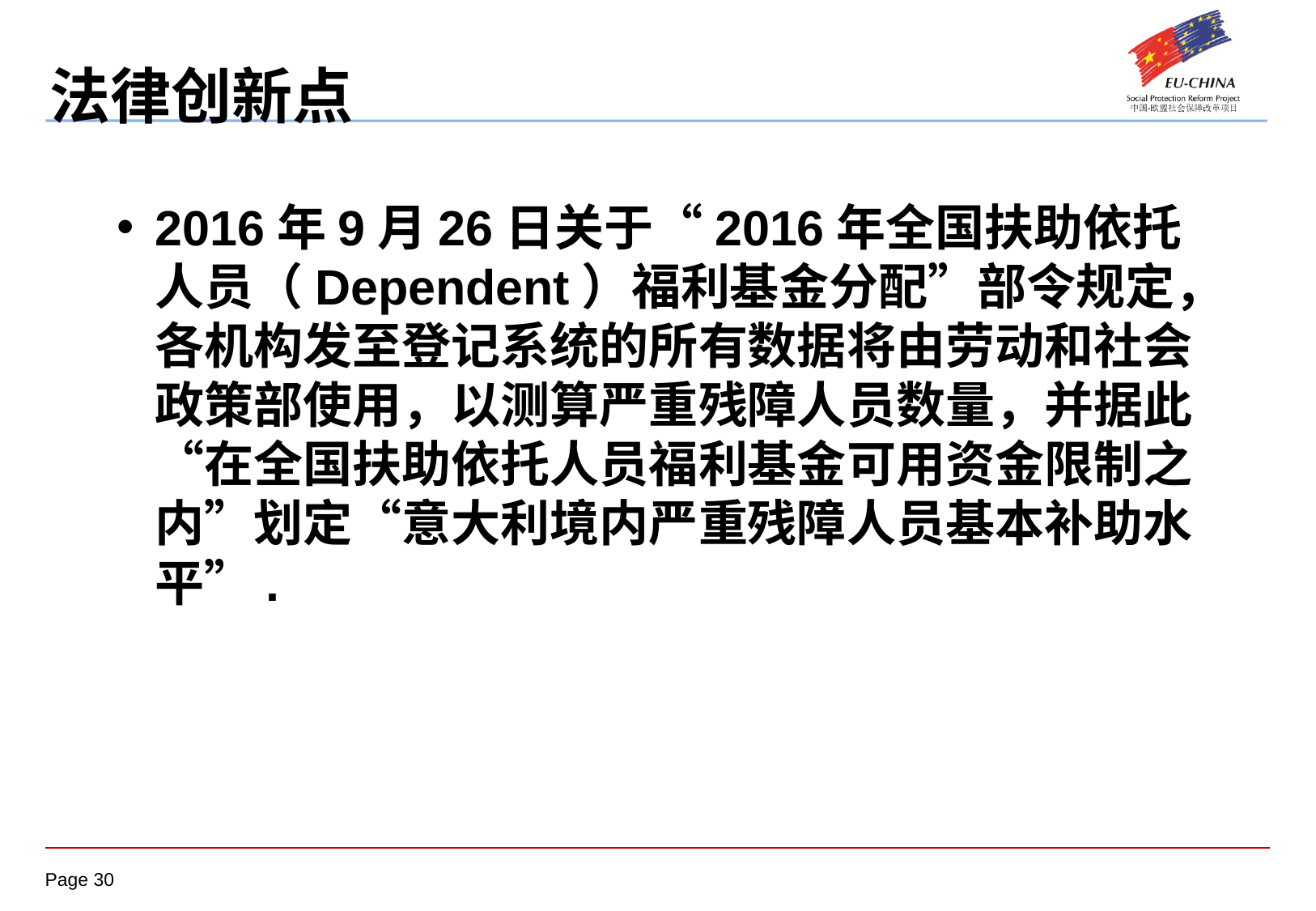

法律创新点
2016年9月26日关于“2016年全国扶助依托人员（Dependent）福利基金分配”部令规定，各机构发至登记系统的所有数据将由劳动和社会政策部使用，以测算严重残障人员数量，并据此“在全国扶助依托人员福利基金可用资金限制之内”划定“意大利境内严重残障人员基本补助水平”.